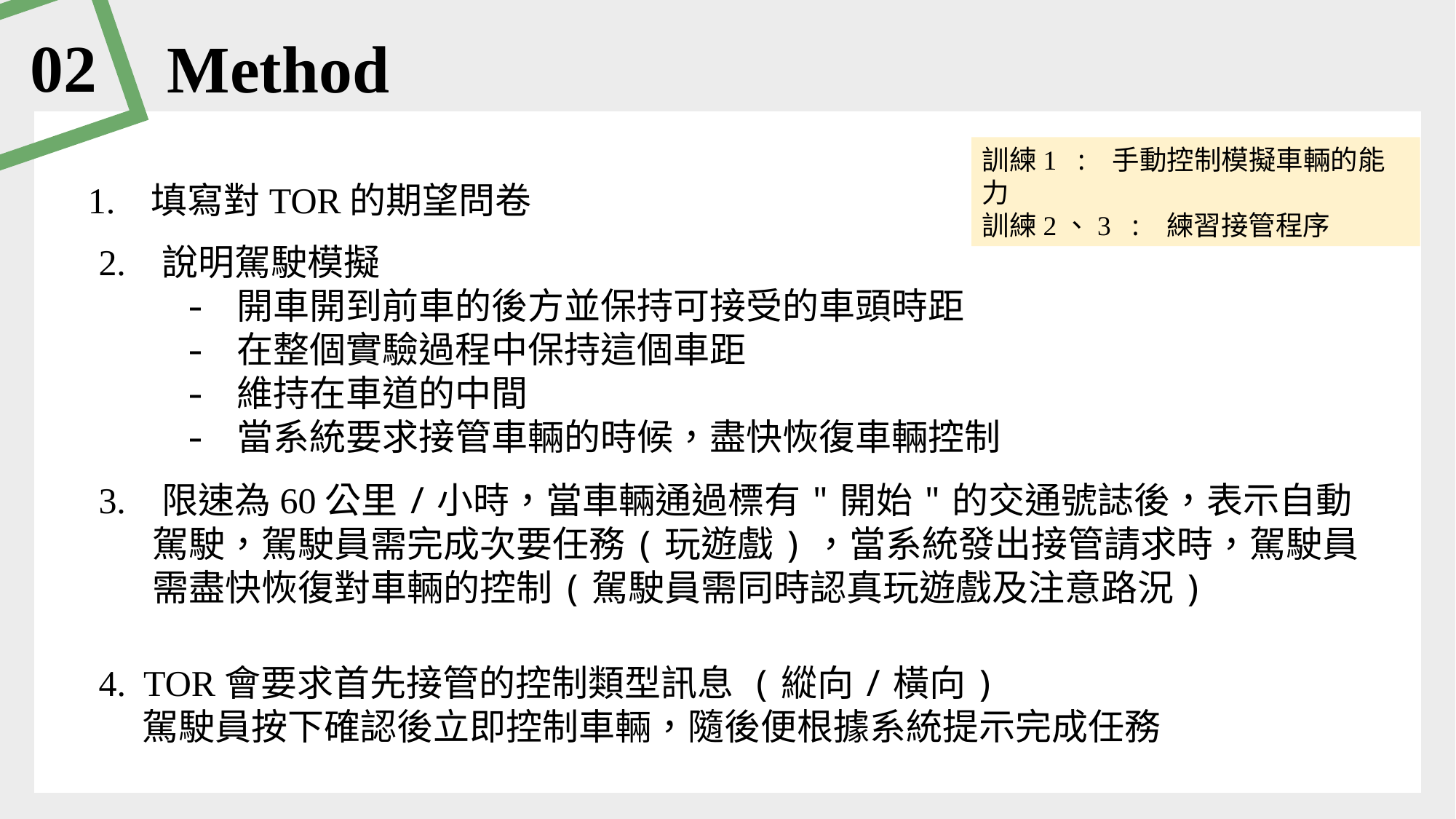

02
Method

訓練1 : 手動控制模擬車輛的能力
訓練2、3 : 練習接管程序
1.   填寫對TOR的期望問卷
2.   說明駕駛模擬
 - 開車開到前車的後方並保持可接受的車頭時距
 - 在整個實驗過程中保持這個車距
 - 維持在車道的中間
 - 當系統要求接管車輛的時候，盡快恢復車輛控制
3.   限速為60公里/小時，當車輛通過標有"開始"的交通號誌後，表示自動駕駛，駕駛員需完成次要任務(玩遊戲)，當系統發出接管請求時，駕駛員需盡快恢復對車輛的控制(駕駛員需同時認真玩遊戲及注意路況)
4.  TOR會要求首先接管的控制類型訊息 (縱向/橫向)
駕駛員按下確認後立即控制車輛，隨後便根據系統提示完成任務